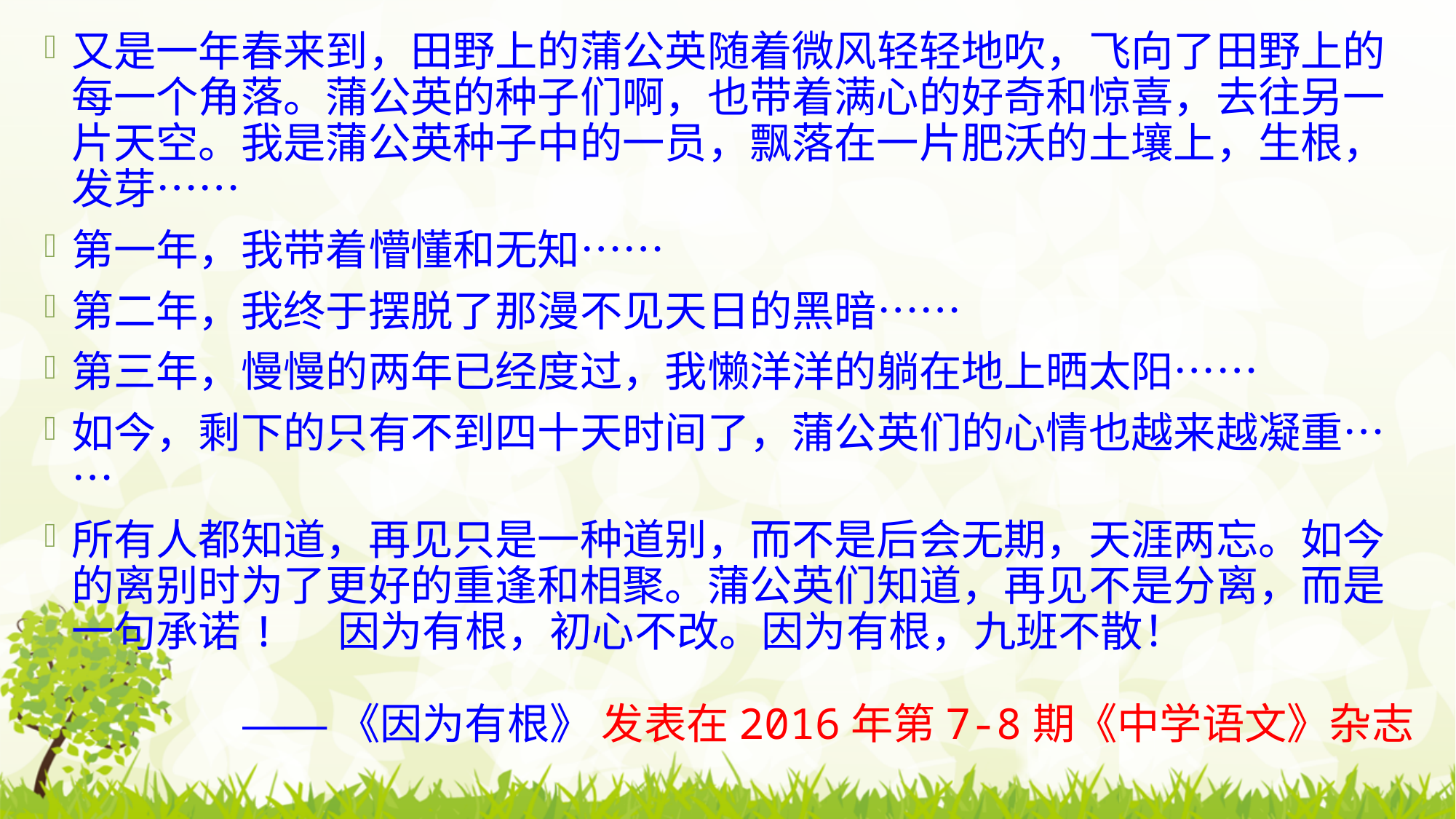

又是一年春来到，田野上的蒲公英随着微风轻轻地吹，飞向了田野上的每一个角落。蒲公英的种子们啊，也带着满心的好奇和惊喜，去往另一片天空。我是蒲公英种子中的一员，飘落在一片肥沃的土壤上，生根，发芽……
第一年，我带着懵懂和无知……
第二年，我终于摆脱了那漫不见天日的黑暗……
第三年，慢慢的两年已经度过，我懒洋洋的躺在地上晒太阳……
如今，剩下的只有不到四十天时间了，蒲公英们的心情也越来越凝重……
所有人都知道，再见只是一种道别，而不是后会无期，天涯两忘。如今的离别时为了更好的重逢和相聚。蒲公英们知道，再见不是分离，而是一句承诺!  因为有根，初心不改。因为有根，九班不散！
——《因为有根》 发表在2016年第7-8期《中学语文》杂志